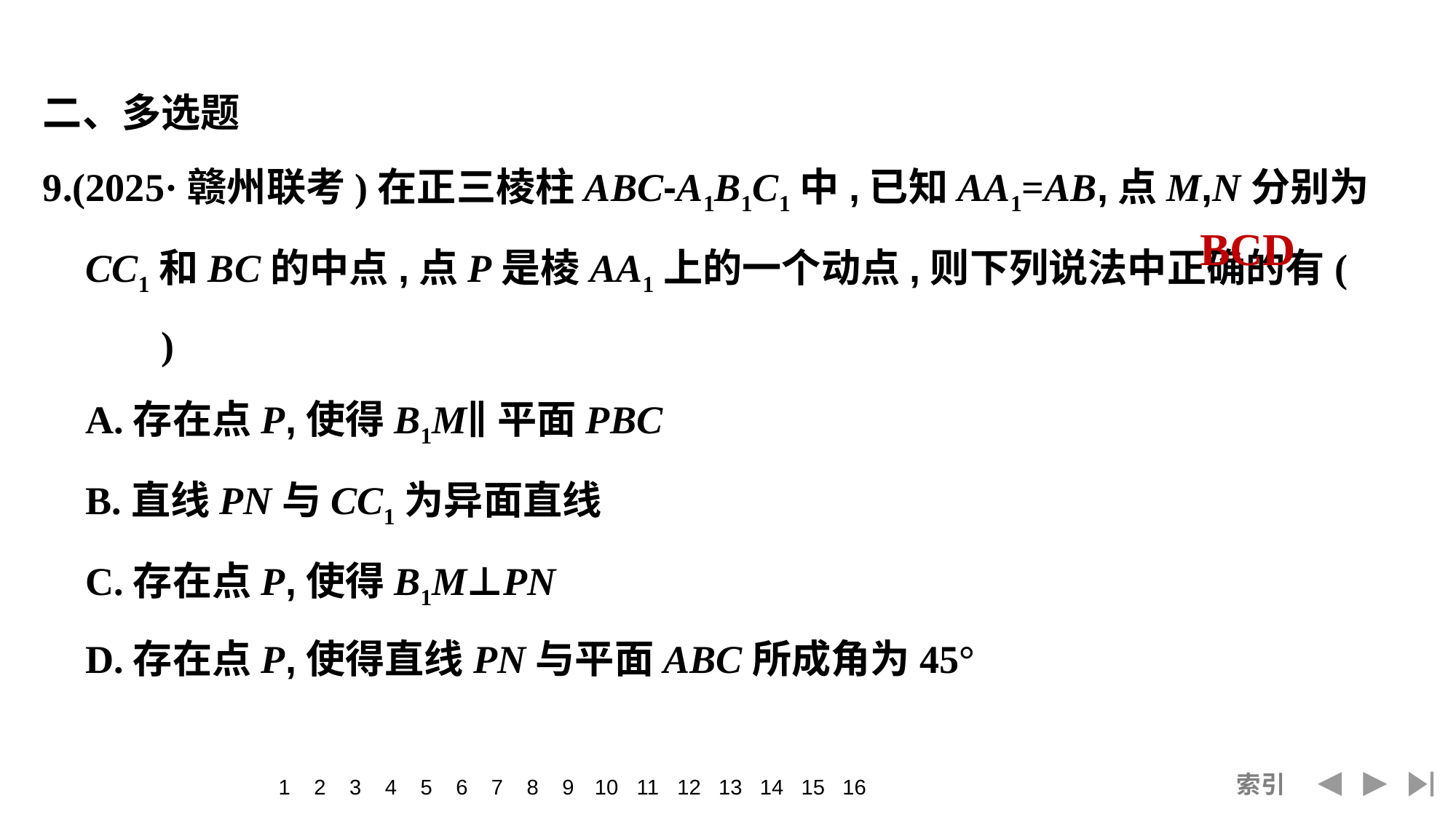

二、多选题
9.(2025·赣州联考)在正三棱柱ABC-A1B1C1中,已知AA1=AB,点M,N分别为CC1和BC的中点,点P是棱AA1上的一个动点,则下列说法中正确的有(　    　)
	A.存在点P,使得B1M∥平面PBC
	B.直线PN与CC1为异面直线
	C.存在点P,使得B1M⊥PN
	D.存在点P,使得直线PN与平面ABC所成角为45°
BCD